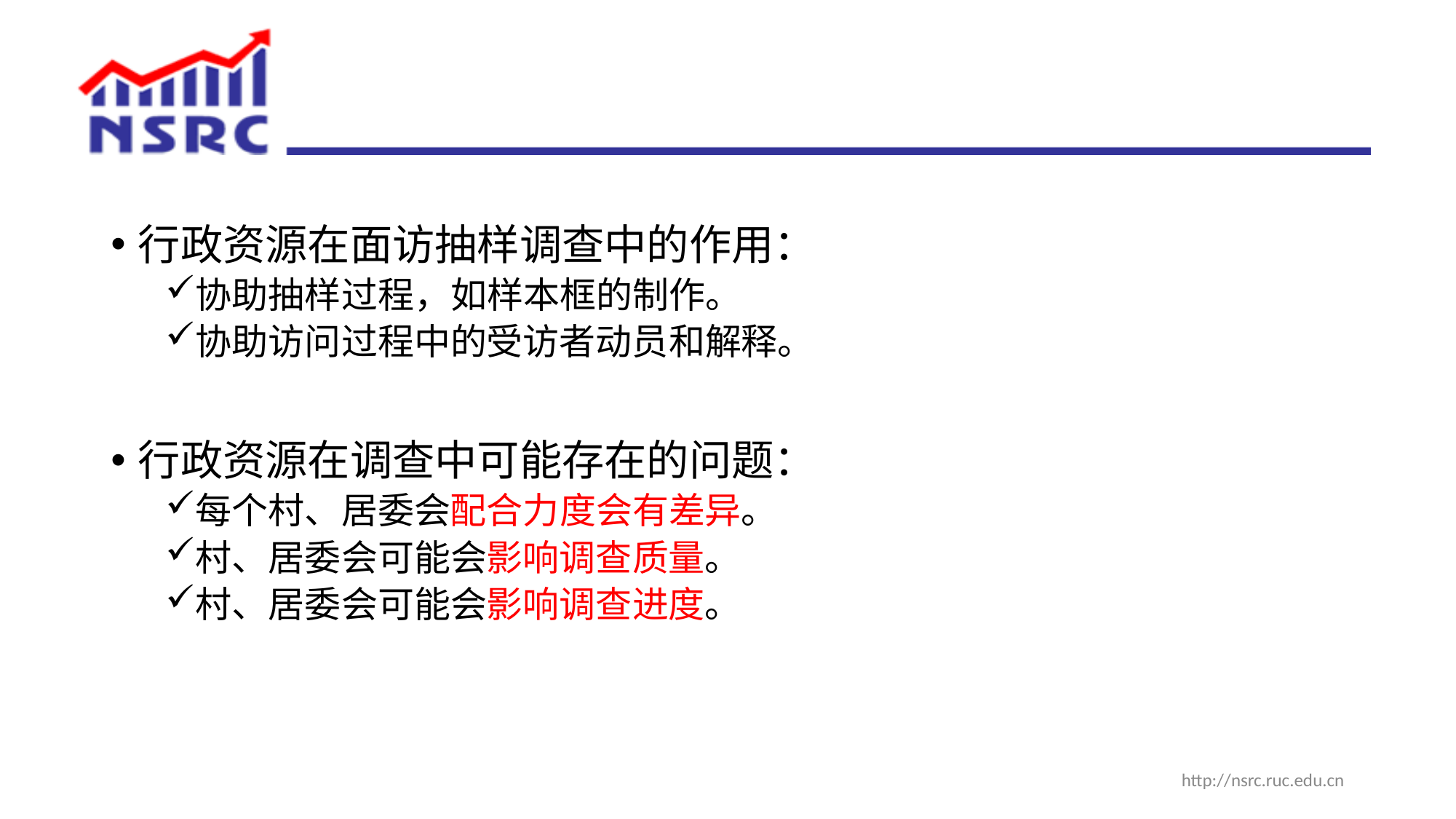

#
行政资源在面访抽样调查中的作用：
协助抽样过程，如样本框的制作。
协助访问过程中的受访者动员和解释。

行政资源在调查中可能存在的问题：
每个村、居委会配合力度会有差异。
村、居委会可能会影响调查质量。
村、居委会可能会影响调查进度。